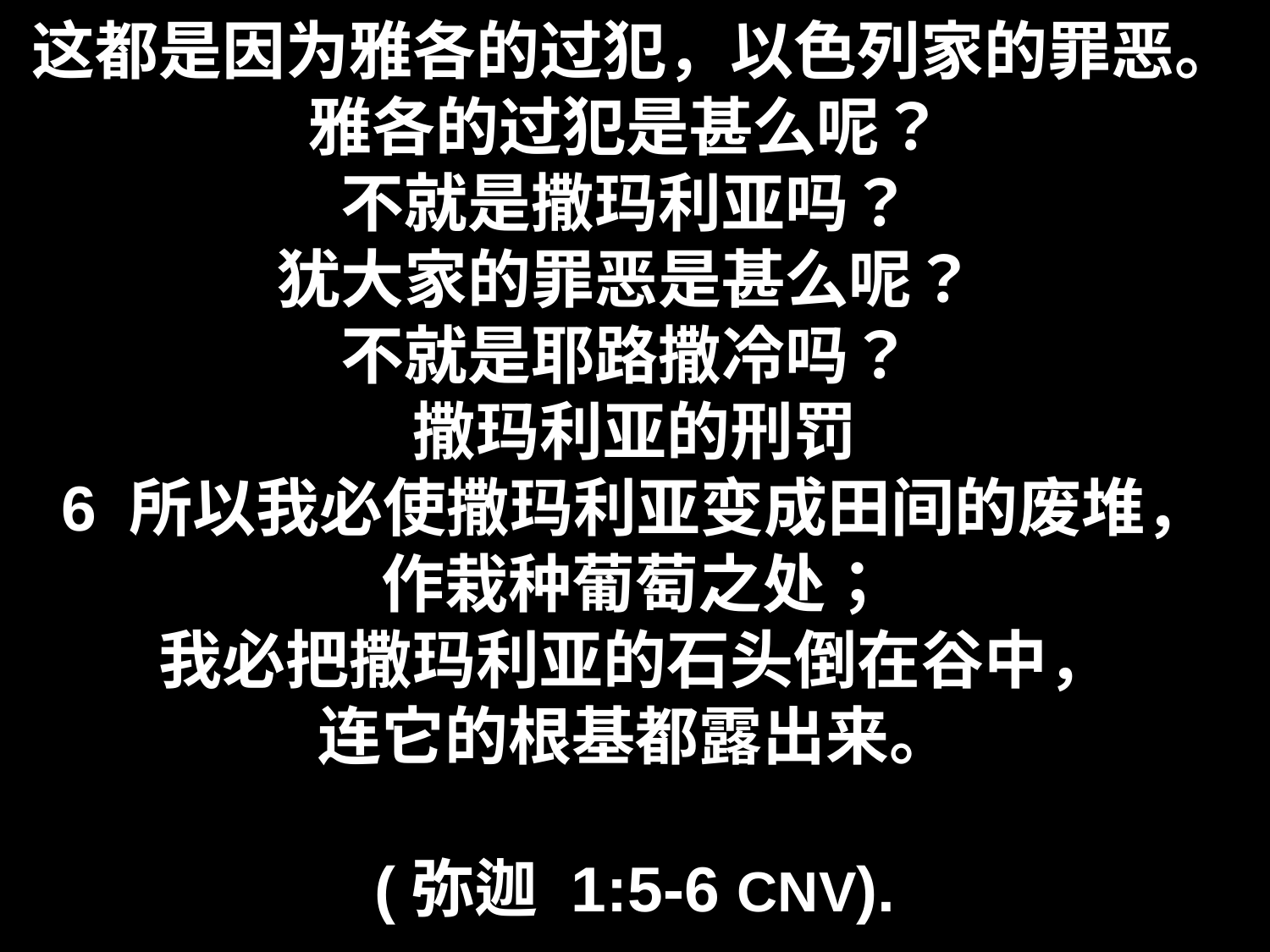

# 这都是因为雅各的过犯，以色列家的罪恶。 雅各的过犯是甚么呢？  不就是撒玛利亚吗？  犹大家的罪恶是甚么呢？  不就是耶路撒冷吗？  撒玛利亚的刑罚 6 所以我必使撒玛利亚变成田间的废堆， 作栽种葡萄之处； 我必把撒玛利亚的石头倒在谷中， 连它的根基都露出来。 (弥迦 1:5-6 CNV).